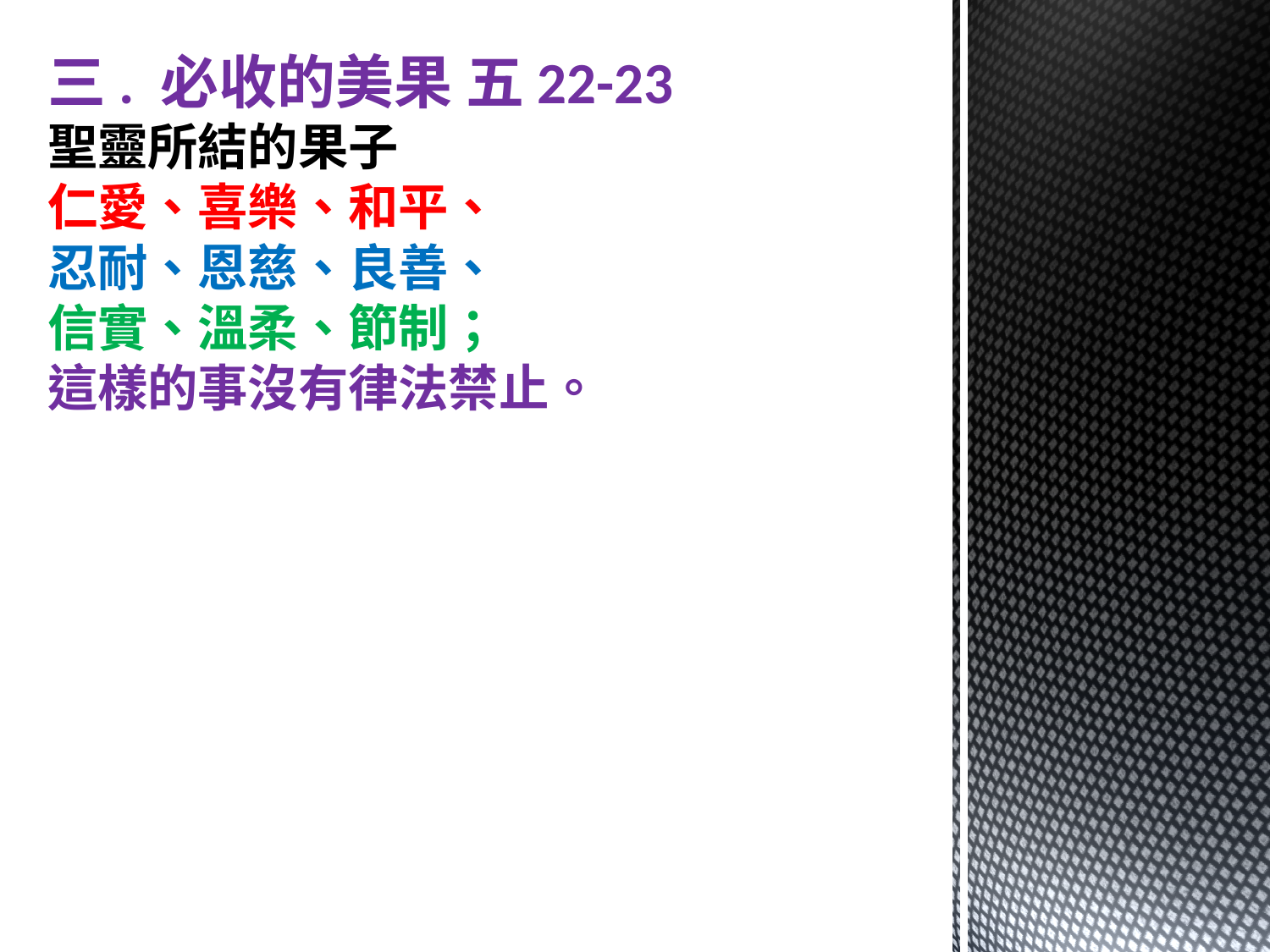

# 三. 必收的美果 五22-23 聖靈所結的果子 仁愛、喜樂、和平、 忍耐、恩慈、良善、 信實、溫柔、節制； 這樣的事沒有律法禁止。